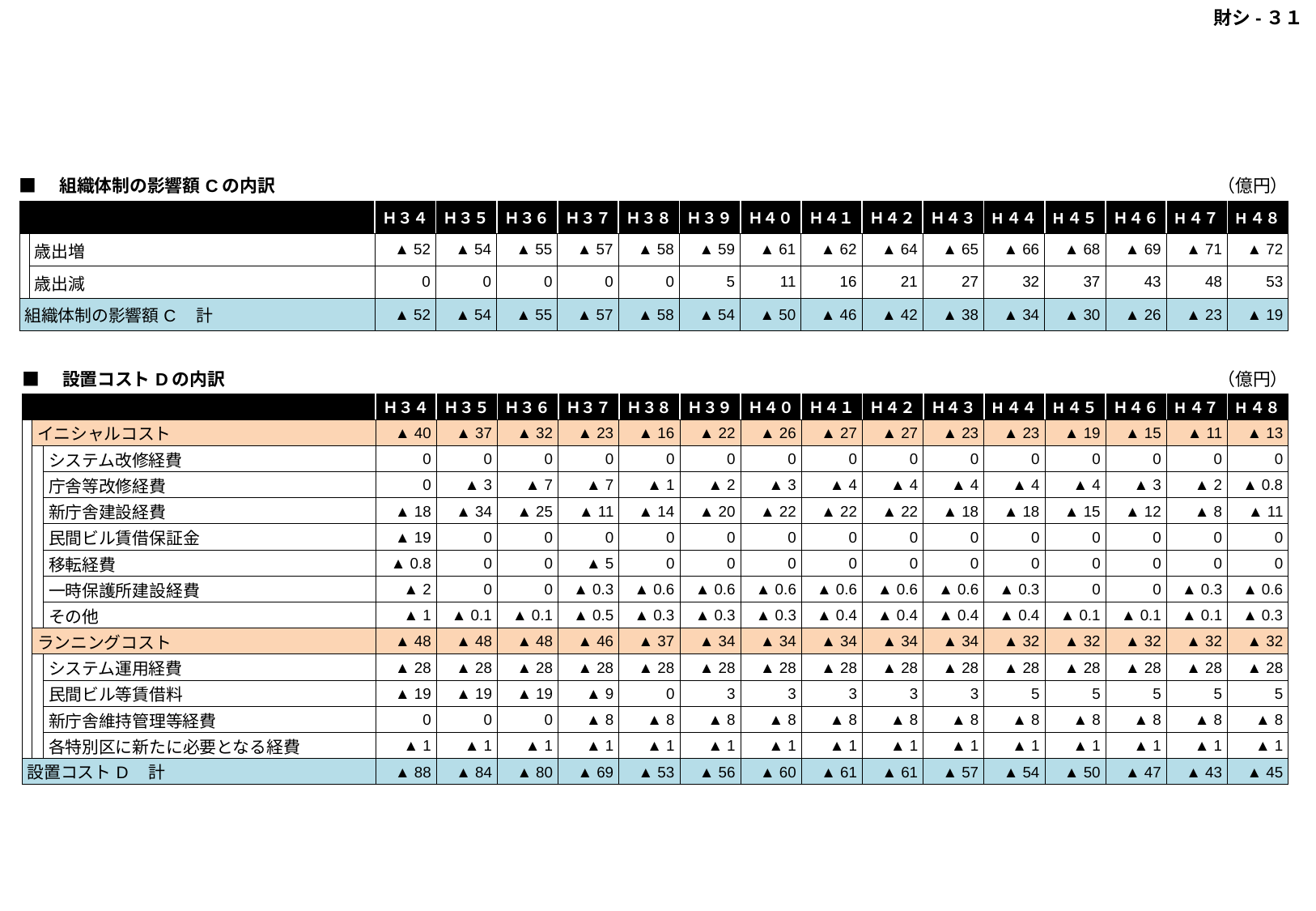

財シ-３１
| ■　組織体制の影響額Cの内訳 |  |  |  |  |  |  |  |  |  |  |  |  |  |  | （億円） |  |
| --- | --- | --- | --- | --- | --- | --- | --- | --- | --- | --- | --- | --- | --- | --- | --- | --- |
|  |  | Ｈ３４ | Ｈ３５ | Ｈ３６ | Ｈ３７ | Ｈ３８ | Ｈ３９ | Ｈ４０ | Ｈ４１ | Ｈ４２ | Ｈ４３ | H４４ | H４５ | Ｈ４６ | H４７ | H４８ |
|  | 歳出増 | ▲ 52 | ▲ 54 | ▲ 55 | ▲ 57 | ▲ 58 | ▲ 59 | ▲ 61 | ▲ 62 | ▲ 64 | ▲ 65 | ▲ 66 | ▲ 68 | ▲ 69 | ▲ 71 | ▲ 72 |
|  | 歳出減 | 0 | 0 | 0 | 0 | 0 | 5 | 11 | 16 | 21 | 27 | 32 | 37 | 43 | 48 | 53 |
| 組織体制の影響額C　計 |  | ▲ 52 | ▲ 54 | ▲ 55 | ▲ 57 | ▲ 58 | ▲ 54 | ▲ 50 | ▲ 46 | ▲ 42 | ▲ 38 | ▲ 34 | ▲ 30 | ▲ 26 | ▲ 23 | ▲ 19 |
| ■　設置コストDの内訳 |  |  |  |  |  |  |  |  |  |  |  |  |  |  |  | （億円） |  |
| --- | --- | --- | --- | --- | --- | --- | --- | --- | --- | --- | --- | --- | --- | --- | --- | --- | --- |
|  |  |  | Ｈ３４ | Ｈ３５ | Ｈ３６ | Ｈ３７ | Ｈ３８ | Ｈ３９ | Ｈ４０ | Ｈ４１ | Ｈ４２ | Ｈ４３ | H４４ | H４５ | Ｈ４６ | H４７ | H４８ |
|  | イニシャルコスト |  | ▲ 40 | ▲ 37 | ▲ 32 | ▲ 23 | ▲ 16 | ▲ 22 | ▲ 26 | ▲ 27 | ▲ 27 | ▲ 23 | ▲ 23 | ▲ 19 | ▲ 15 | ▲ 11 | ▲ 13 |
|  |  | システム改修経費 | 0 | 0 | 0 | 0 | 0 | 0 | 0 | 0 | 0 | 0 | 0 | 0 | 0 | 0 | 0 |
|  |  | 庁舎等改修経費 | 0 | ▲ 3 | ▲ 7 | ▲ 7 | ▲ 1 | ▲ 2 | ▲ 3 | ▲ 4 | ▲ 4 | ▲ 4 | ▲ 4 | ▲ 4 | ▲ 3 | ▲ 2 | ▲ 0.8 |
|  |  | 新庁舎建設経費 | ▲ 18 | ▲ 34 | ▲ 25 | ▲ 11 | ▲ 14 | ▲ 20 | ▲ 22 | ▲ 22 | ▲ 22 | ▲ 18 | ▲ 18 | ▲ 15 | ▲ 12 | ▲ 8 | ▲ 11 |
|  |  | 民間ビル賃借保証金 | ▲ 19 | 0 | 0 | 0 | 0 | 0 | 0 | 0 | 0 | 0 | 0 | 0 | 0 | 0 | 0 |
|  |  | 移転経費 | ▲ 0.8 | 0 | 0 | ▲ 5 | 0 | 0 | 0 | 0 | 0 | 0 | 0 | 0 | 0 | 0 | 0 |
|  |  | 一時保護所建設経費 | ▲ 2 | 0 | 0 | ▲ 0.3 | ▲ 0.6 | ▲ 0.6 | ▲ 0.6 | ▲ 0.6 | ▲ 0.6 | ▲ 0.6 | ▲ 0.3 | 0 | 0 | ▲ 0.3 | ▲ 0.6 |
|  |  | その他 | ▲ 1 | ▲ 0.1 | ▲ 0.1 | ▲ 0.5 | ▲ 0.3 | ▲ 0.3 | ▲ 0.3 | ▲ 0.4 | ▲ 0.4 | ▲ 0.4 | ▲ 0.4 | ▲ 0.1 | ▲ 0.1 | ▲ 0.1 | ▲ 0.3 |
|  | ランニングコスト |  | ▲ 48 | ▲ 48 | ▲ 48 | ▲ 46 | ▲ 37 | ▲ 34 | ▲ 34 | ▲ 34 | ▲ 34 | ▲ 34 | ▲ 32 | ▲ 32 | ▲ 32 | ▲ 32 | ▲ 32 |
|  |  | システム運用経費 | ▲ 28 | ▲ 28 | ▲ 28 | ▲ 28 | ▲ 28 | ▲ 28 | ▲ 28 | ▲ 28 | ▲ 28 | ▲ 28 | ▲ 28 | ▲ 28 | ▲ 28 | ▲ 28 | ▲ 28 |
|  |  | 民間ビル等賃借料 | ▲ 19 | ▲ 19 | ▲ 19 | ▲ 9 | 0 | 3 | 3 | 3 | 3 | 3 | 5 | 5 | 5 | 5 | 5 |
|  |  | 新庁舎維持管理等経費 | 0 | 0 | 0 | ▲ 8 | ▲ 8 | ▲ 8 | ▲ 8 | ▲ 8 | ▲ 8 | ▲ 8 | ▲ 8 | ▲ 8 | ▲ 8 | ▲ 8 | ▲ 8 |
|  |  | 各特別区に新たに必要となる経費 | ▲ 1 | ▲ 1 | ▲ 1 | ▲ 1 | ▲ 1 | ▲ 1 | ▲ 1 | ▲ 1 | ▲ 1 | ▲ 1 | ▲ 1 | ▲ 1 | ▲ 1 | ▲ 1 | ▲ 1 |
| 設置コストD　計 |  |  | ▲ 88 | ▲ 84 | ▲ 80 | ▲ 69 | ▲ 53 | ▲ 56 | ▲ 60 | ▲ 61 | ▲ 61 | ▲ 57 | ▲ 54 | ▲ 50 | ▲ 47 | ▲ 43 | ▲ 45 |